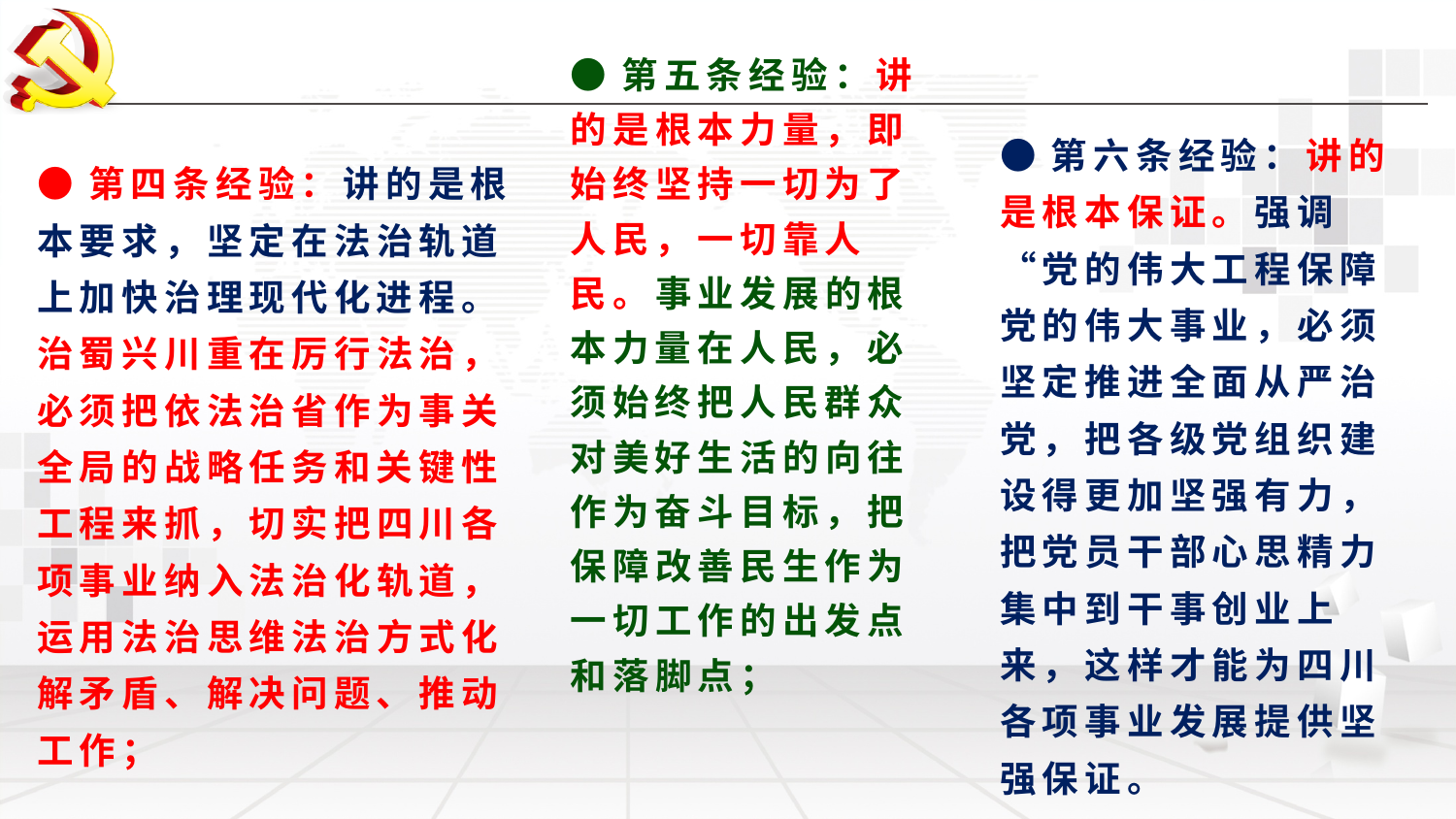

●第五条经验：讲的是根本力量，即始终坚持一切为了人民，一切靠人民。事业发展的根本力量在人民，必须始终把人民群众对美好生活的向往作为奋斗目标，把保障改善民生作为一切工作的出发点和落脚点；
●第六条经验：讲的是根本保证。强调“党的伟大工程保障党的伟大事业，必须坚定推进全面从严治党，把各级党组织建设得更加坚强有力，把党员干部心思精力集中到干事创业上来，这样才能为四川各项事业发展提供坚强保证。
●第四条经验：讲的是根本要求，坚定在法治轨道上加快治理现代化进程。治蜀兴川重在厉行法治，必须把依法治省作为事关全局的战略任务和关键性工程来抓，切实把四川各项事业纳入法治化轨道，运用法治思维法治方式化解矛盾、解决问题、推动工作；